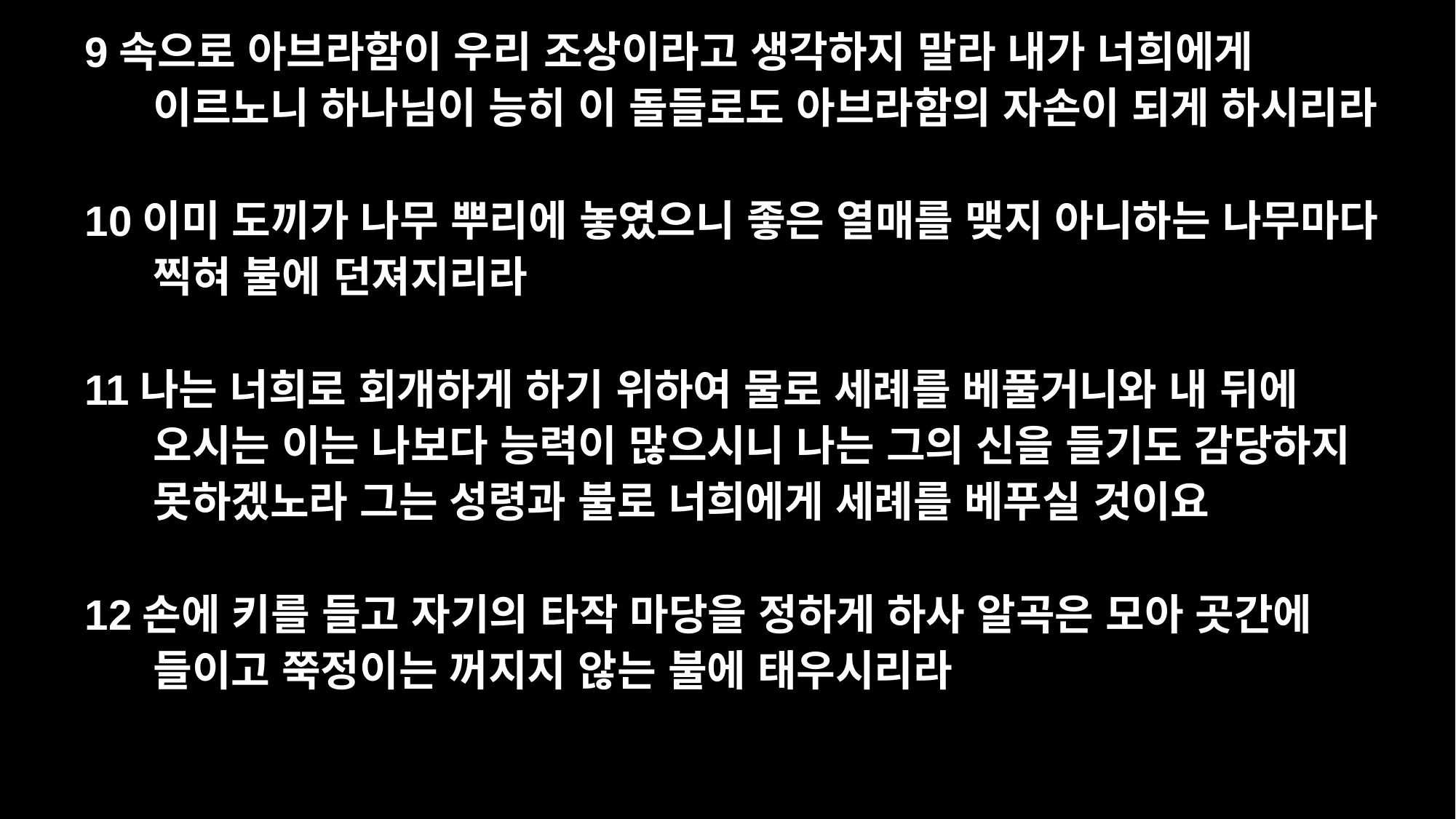

9속으로 아브라함이 우리 조상이라고 생각하지 말라 내가 너희에게 이르노니 하나님이 능히 이 돌들로도 아브라함의 자손이 되게 하시리라
10이미 도끼가 나무 뿌리에 놓였으니 좋은 열매를 맺지 아니하는 나무마다 찍혀 불에 던져지리라
11나는 너희로 회개하게 하기 위하여 물로 세례를 베풀거니와 내 뒤에 오시는 이는 나보다 능력이 많으시니 나는 그의 신을 들기도 감당하지 못하겠노라 그는 성령과 불로 너희에게 세례를 베푸실 것이요
12손에 키를 들고 자기의 타작 마당을 정하게 하사 알곡은 모아 곳간에 들이고 쭉정이는 꺼지지 않는 불에 태우시리라